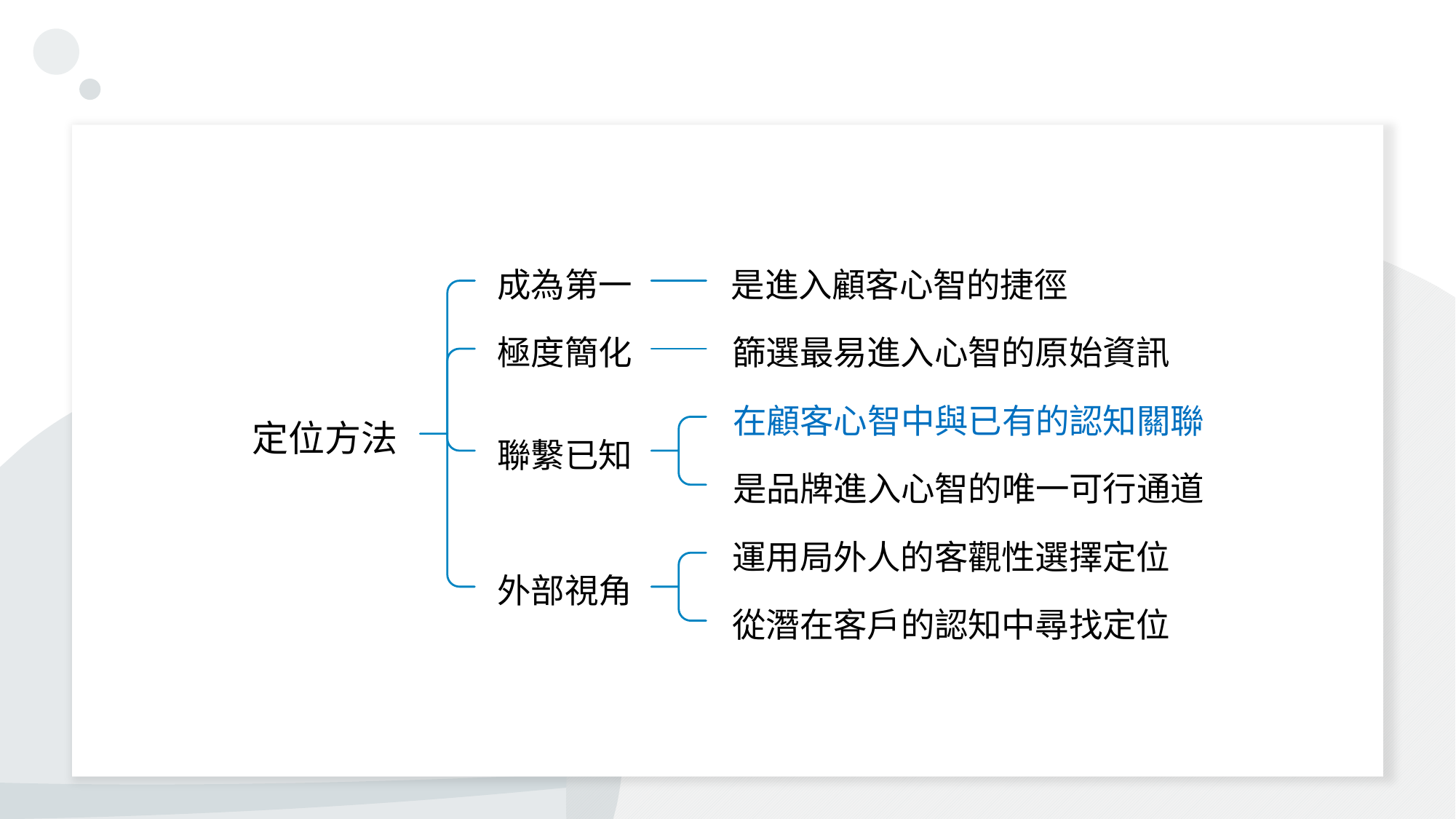

成為第一
是進入顧客心智的捷徑

極度簡化
篩選最易進入心智的原始資訊

在顧客心智中與已有的認知關聯

定位方法
聯繫已知

是品牌進入心智的唯一可行通道

運用局外人的客觀性選擇定位
外部視角

從潛在客戶的認知中尋找定位